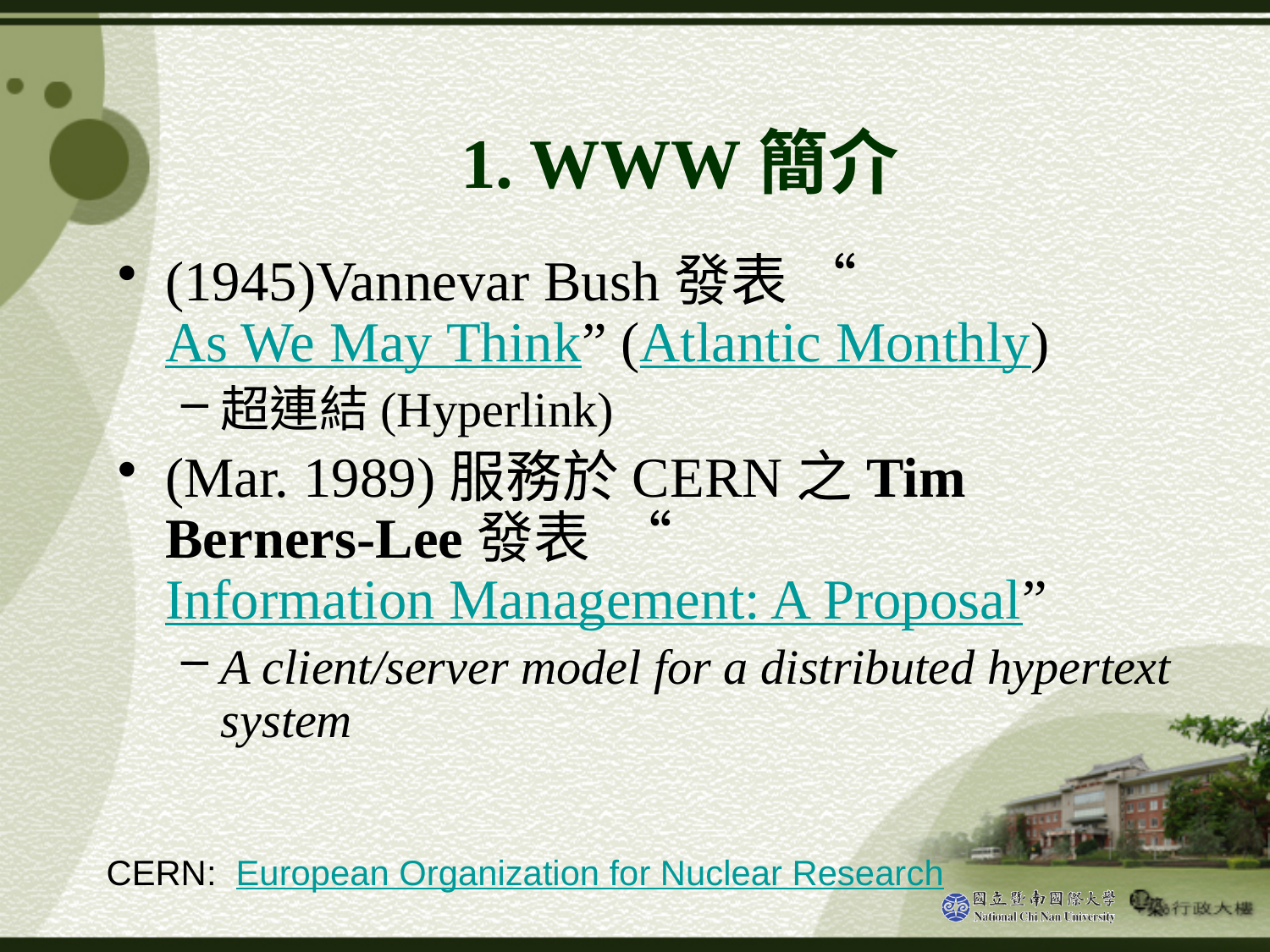

# 1. WWW簡介
(1945)Vannevar Bush發表 “As We May Think” (Atlantic Monthly)
超連結(Hyperlink)
(Mar. 1989)服務於CERN之Tim Berners-Lee發表  “Information Management: A Proposal”
A client/server model for a distributed hypertext system
CERN:  European Organization for Nuclear Research